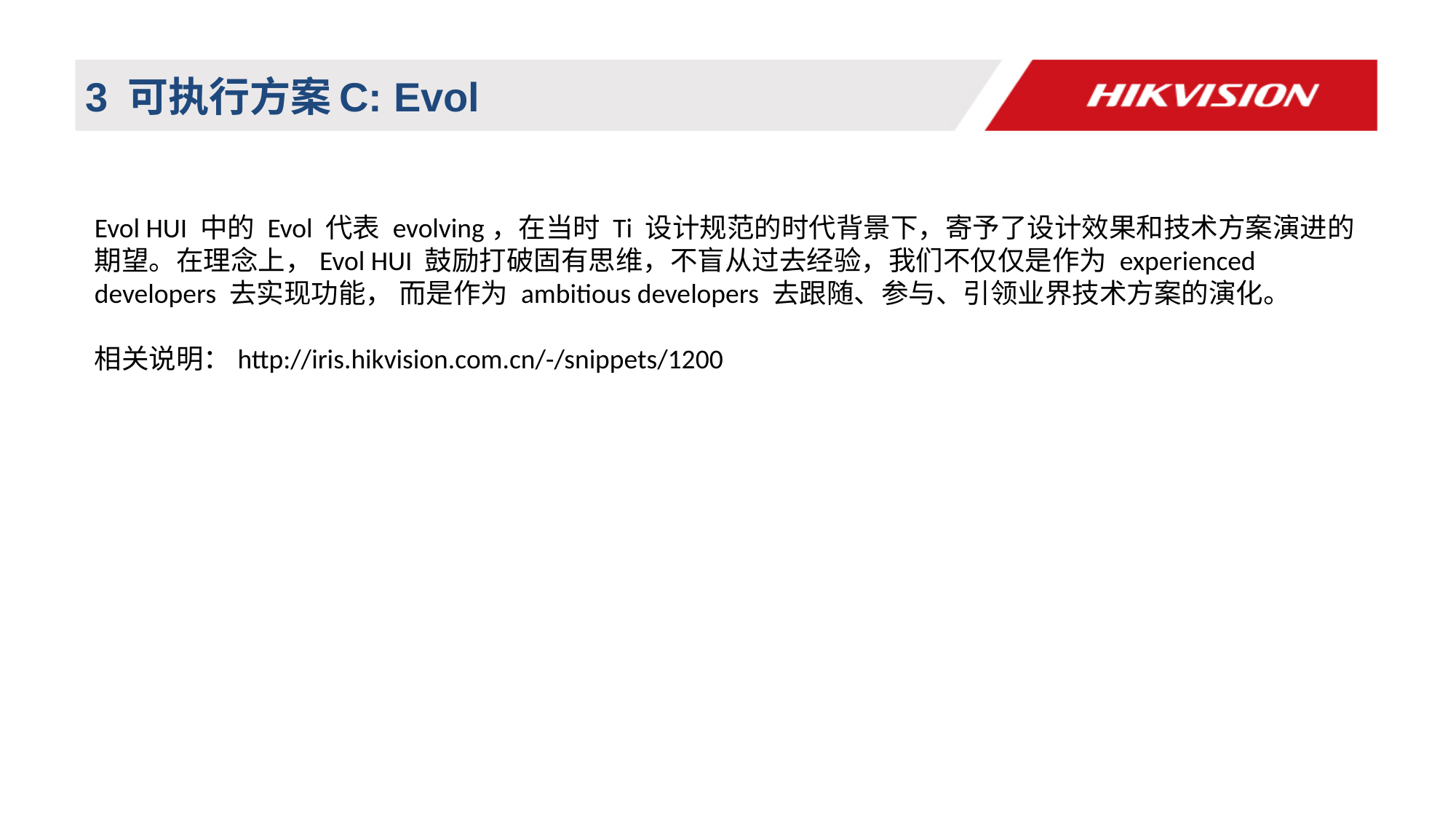

# 3 可执行方案C: Evol
Evol HUI 中的 Evol 代表 evolving，在当时 Ti 设计规范的时代背景下，寄予了设计效果和技术方案演进的期望。在理念上，Evol HUI 鼓励打破固有思维，不盲从过去经验，我们不仅仅是作为 experienced developers 去实现功能， 而是作为 ambitious developers 去跟随、参与、引领业界技术方案的演化。

相关说明：http://iris.hikvision.com.cn/-/snippets/1200
12